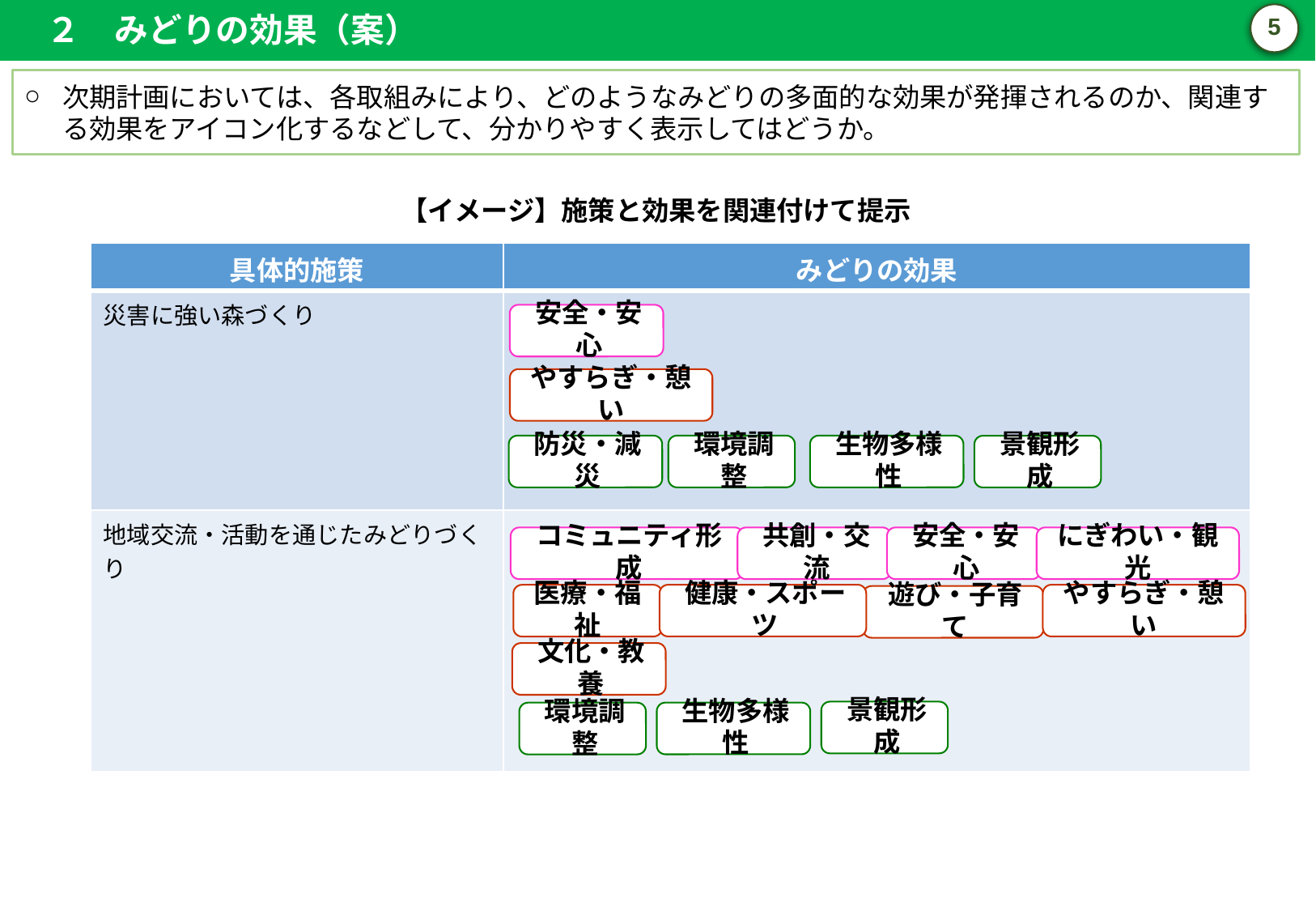

２　みどりの効果（案）
5
次期計画においては、各取組みにより、どのようなみどりの多面的な効果が発揮されるのか、関連する効果をアイコン化するなどして、分かりやすく表示してはどうか。
【イメージ】施策と効果を関連付けて提示
| 具体的施策 | みどりの効果 |
| --- | --- |
| 災害に強い森づくり |  |
| 地域交流・活動を通じたみどりづくり |  |
安全・安心
やすらぎ・憩い
生物多様性
防災・減災
環境調整
景観形成
コミュニティ形成
共創・交流
安全・安心
にぎわい・観光
健康・スポーツ
やすらぎ・憩い
医療・福祉
遊び・子育て
文化・教養
景観形成
生物多様性
環境調整